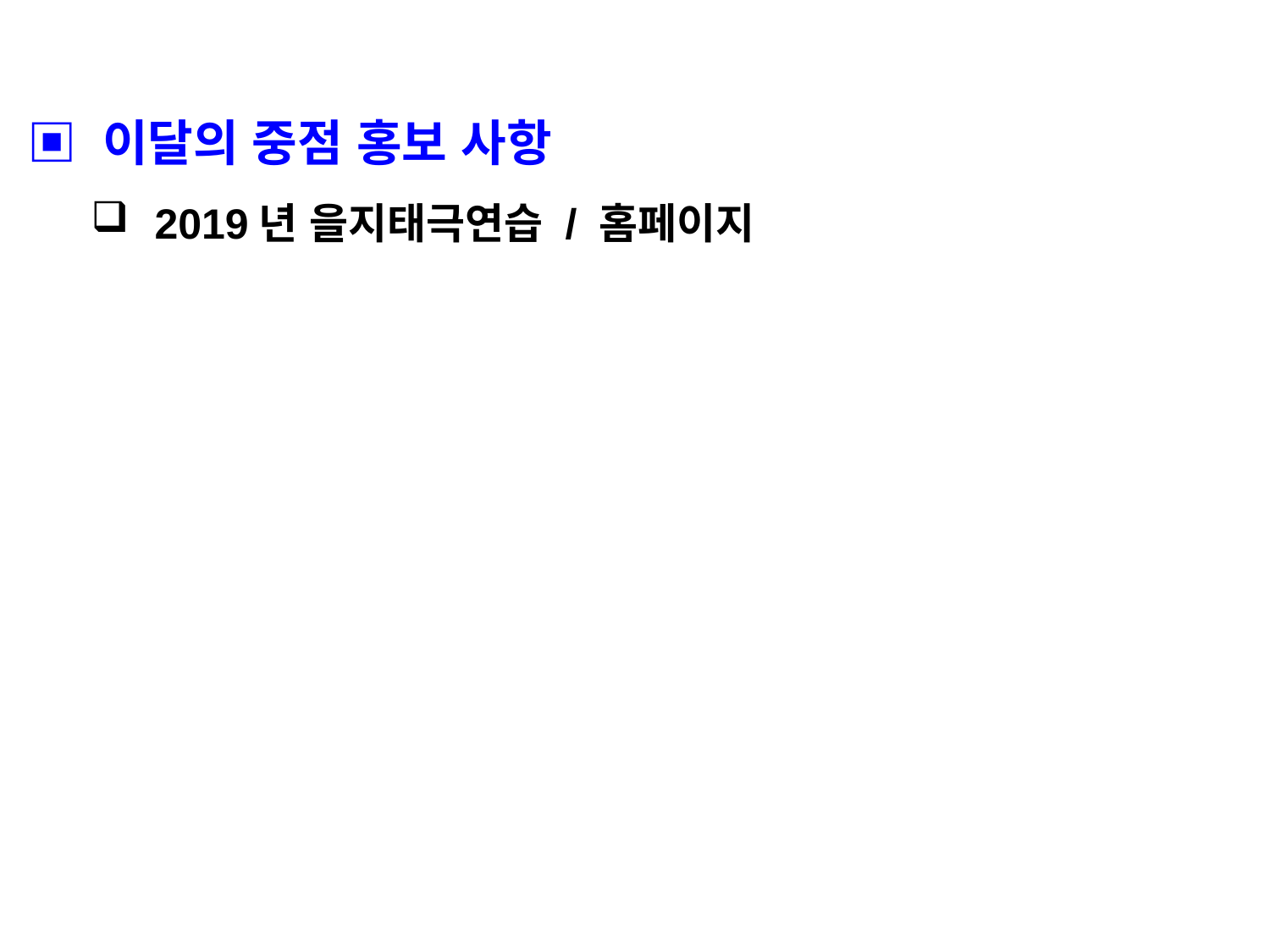

▣ 이달의 중점 홍보 사항
2019년 을지태극연습 / 홈페이지